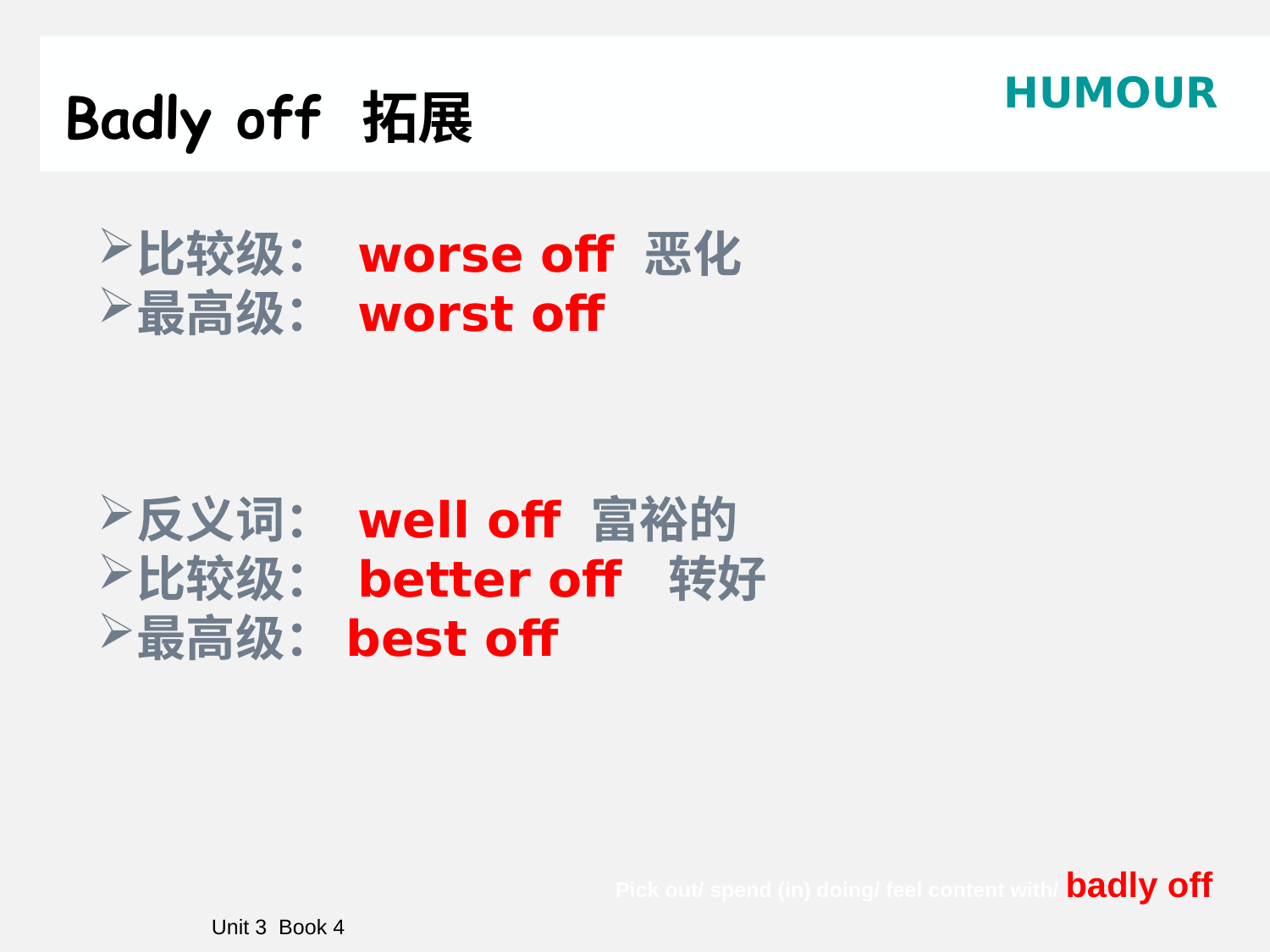

Badly off 拓展
比较级： worse off 恶化
最高级： worst off

反义词： well off 富裕的
比较级： better off  转好
最高级：best off

Pick out/ spend (in) doing/ feel content with/ badly off